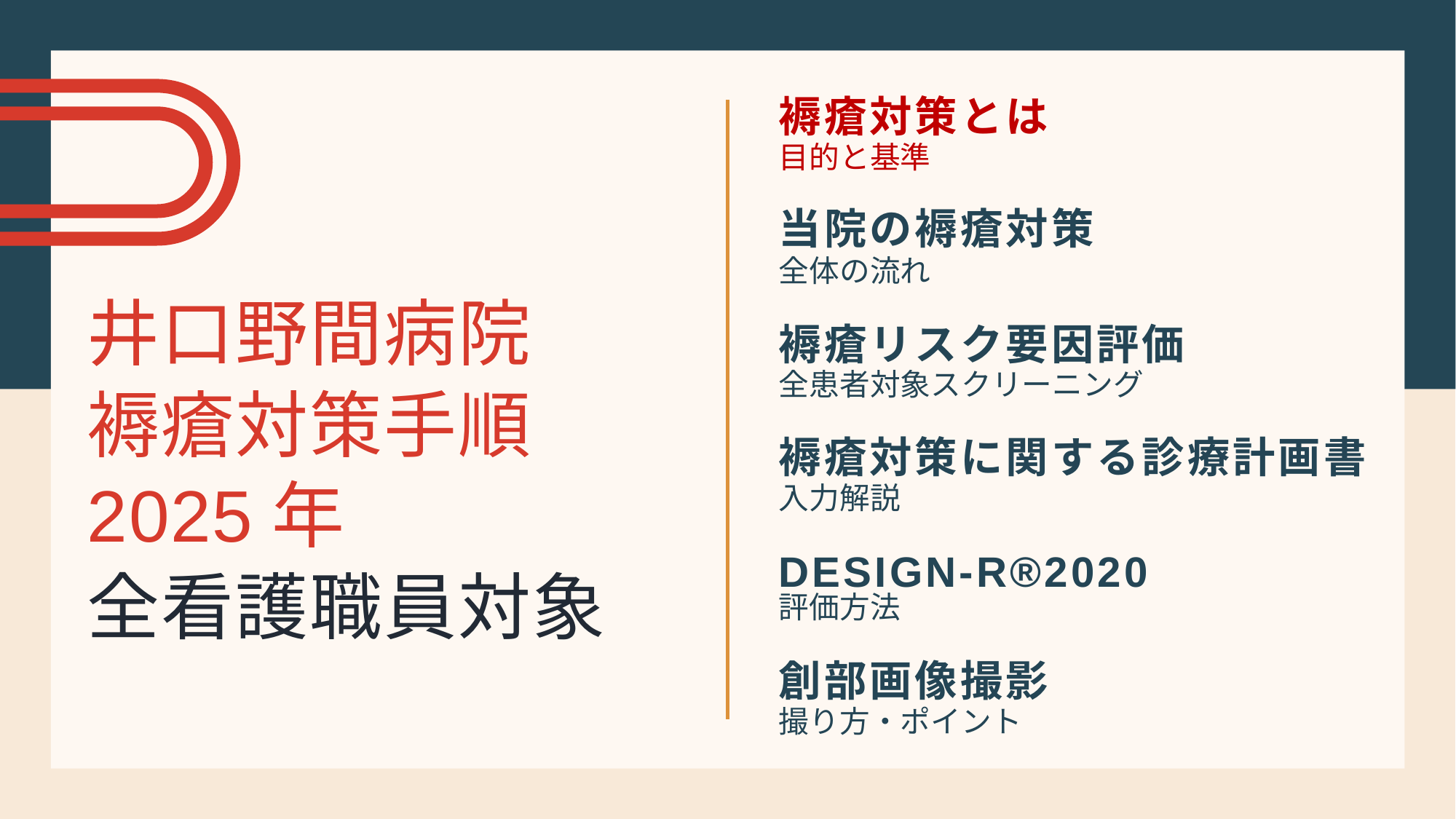

褥瘡対策とは
目的と基準
当院の褥瘡対策
# 井口野間病院 褥瘡対策手順 2025年 全看護職員対象
全体の流れ
褥瘡リスク要因評価
全患者対象スクリーニング
褥瘡対策に関する診療計画書
入力解説
DESIGN-R®︎2020
評価方法
創部画像撮影
撮り方・ポイント